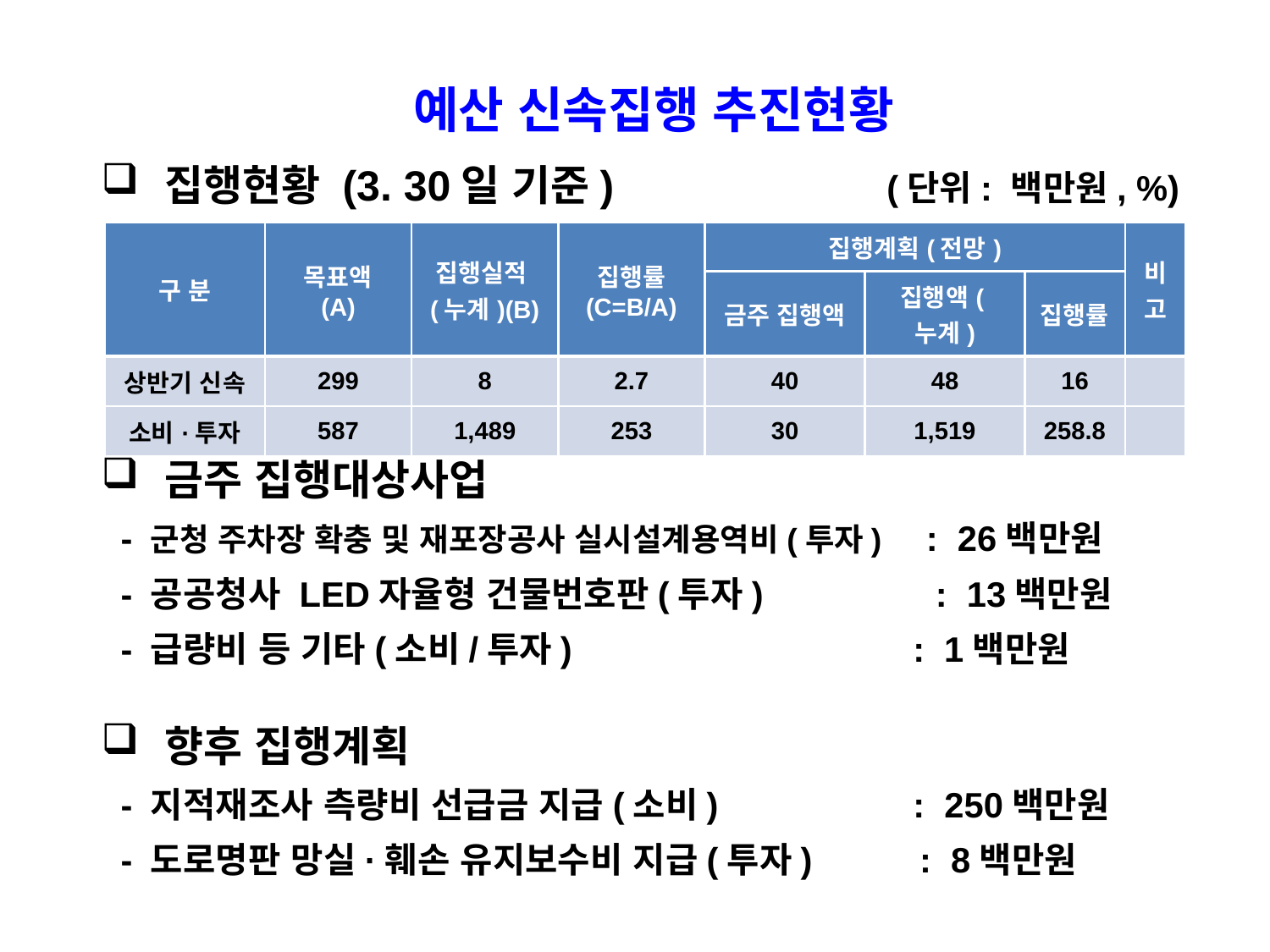

예산 신속집행 추진현황
집행현황 (3. 30일 기준)                       (단위: 백만원, %)

금주 집행대상사업
  - 군청 주차장 확충 및 재포장공사 실시설계용역비(투자)     :  26백만원
  - 공공청사 LED자율형 건물번호판(투자)                  :  13백만원
  - 급량비 등 기타(소비/투자)                                   :  1백만원

향후 집행계획
  - 지적재조사 측량비 선급금 지급(소비)                    :  250백만원
  - 도로명판 망실·훼손 유지보수비 지급(투자)           :  8백만원
| 구 분 | 목표액 (A) | 집행실적(누계)(B) | 집행률 (C=B/A) | 집행계획(전망) |  |  | 비 고 |
| --- | --- | --- | --- | --- | --- | --- | --- |
|  |  |  |  | 금주 집행액 | 집행액(누계) | 집행률 |  |
| 상반기 신속 | 299 | 8 | 2.7 | 40 | 48 | 16 |  |
| 소비·투자 | 587 | 1,489 | 253 | 30 | 1,519 | 258.8 |  |